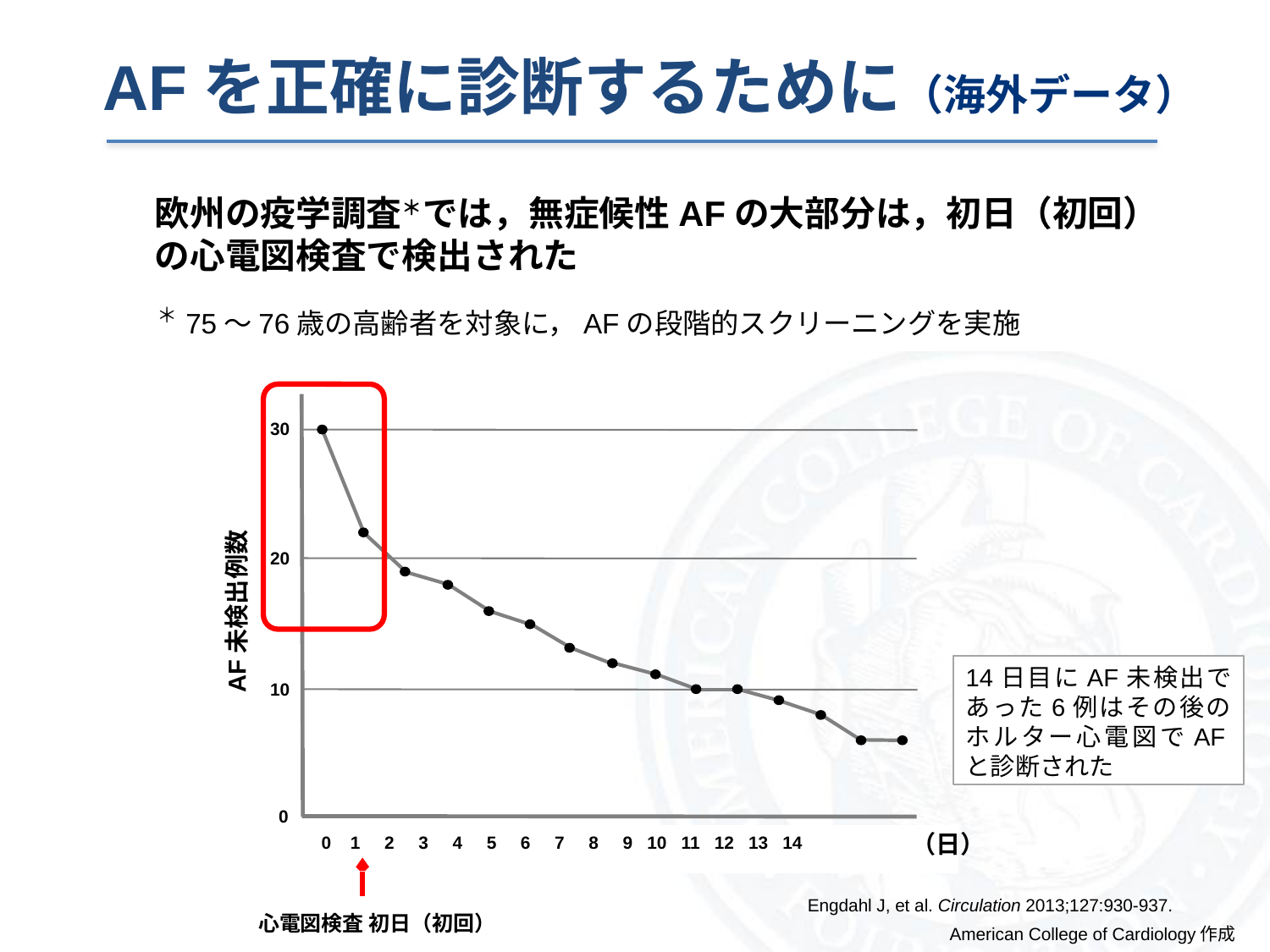

AFを正確に診断するために（海外データ）
欧州の疫学調査＊では，無症候性AFの大部分は，初日（初回）の心電図検査で検出された
＊75～76歳の高齢者を対象に，AFの段階的スクリーニングを実施

30

20

10

0
AF未検出例数
14日目にAF未検出であった6例はその後の ホルター心電図でAFと診断された

（日）
0    1     2     3     4     5     6     7     8     9   10   11   12   13   14
Engdahl J, et al. Circulation 2013;127:930-937.
心電図検査 初日（初回）
American College of Cardiology作成